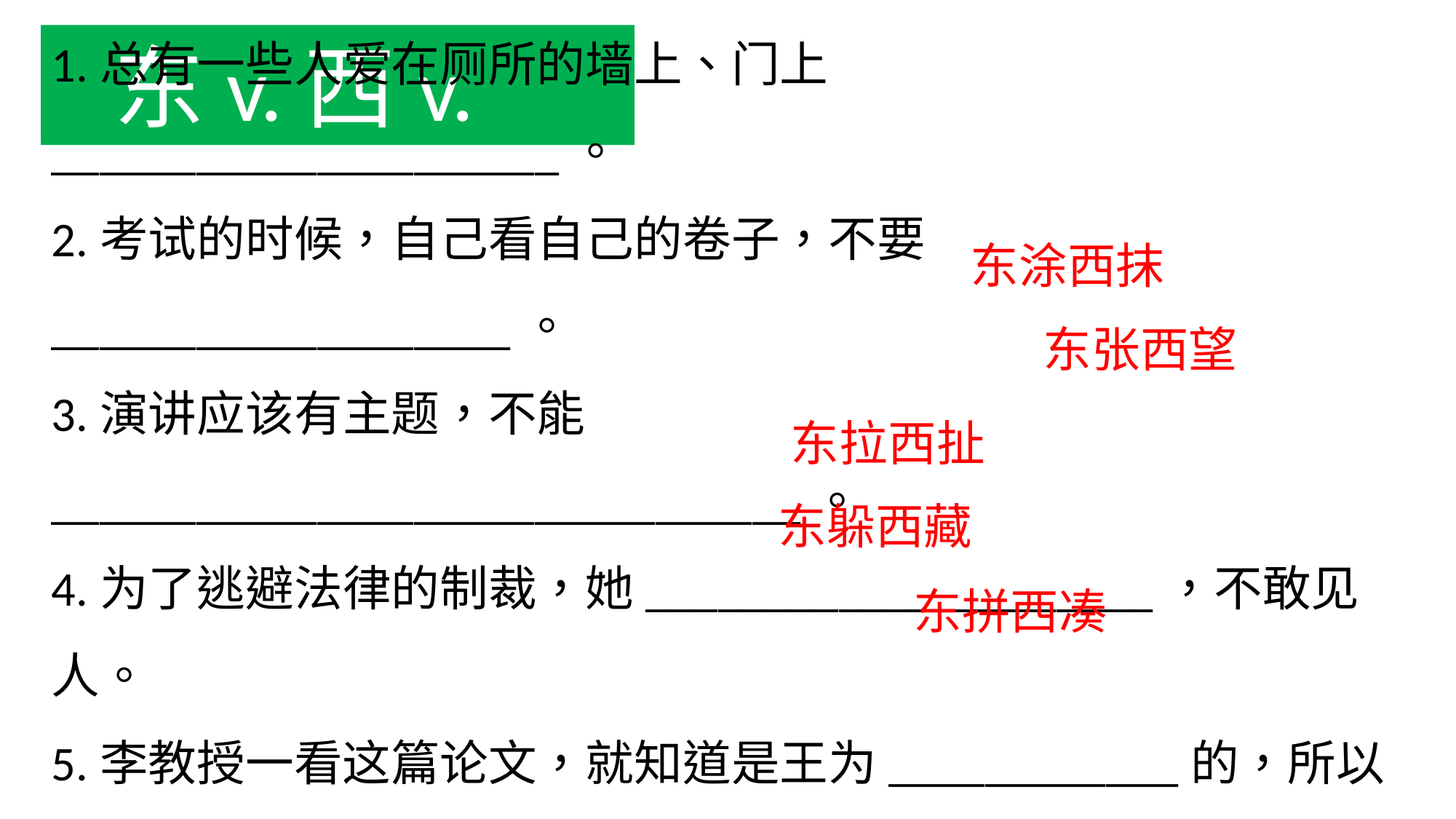

东v.西v.
1.总有一些人爱在厕所的墙上、门上_____________________。
2.考试的时候，自己看自己的卷子，不要___________________。
3.演讲应该有主题，不能_______________________________。
4.为了逃避法律的制裁，她_____________________，不敢见人。
5.李教授一看这篇论文，就知道是王为____________的，所以给
   了他零分。
东涂西抹
东张西望
东拉西扯
东躲西藏
东拼西凑